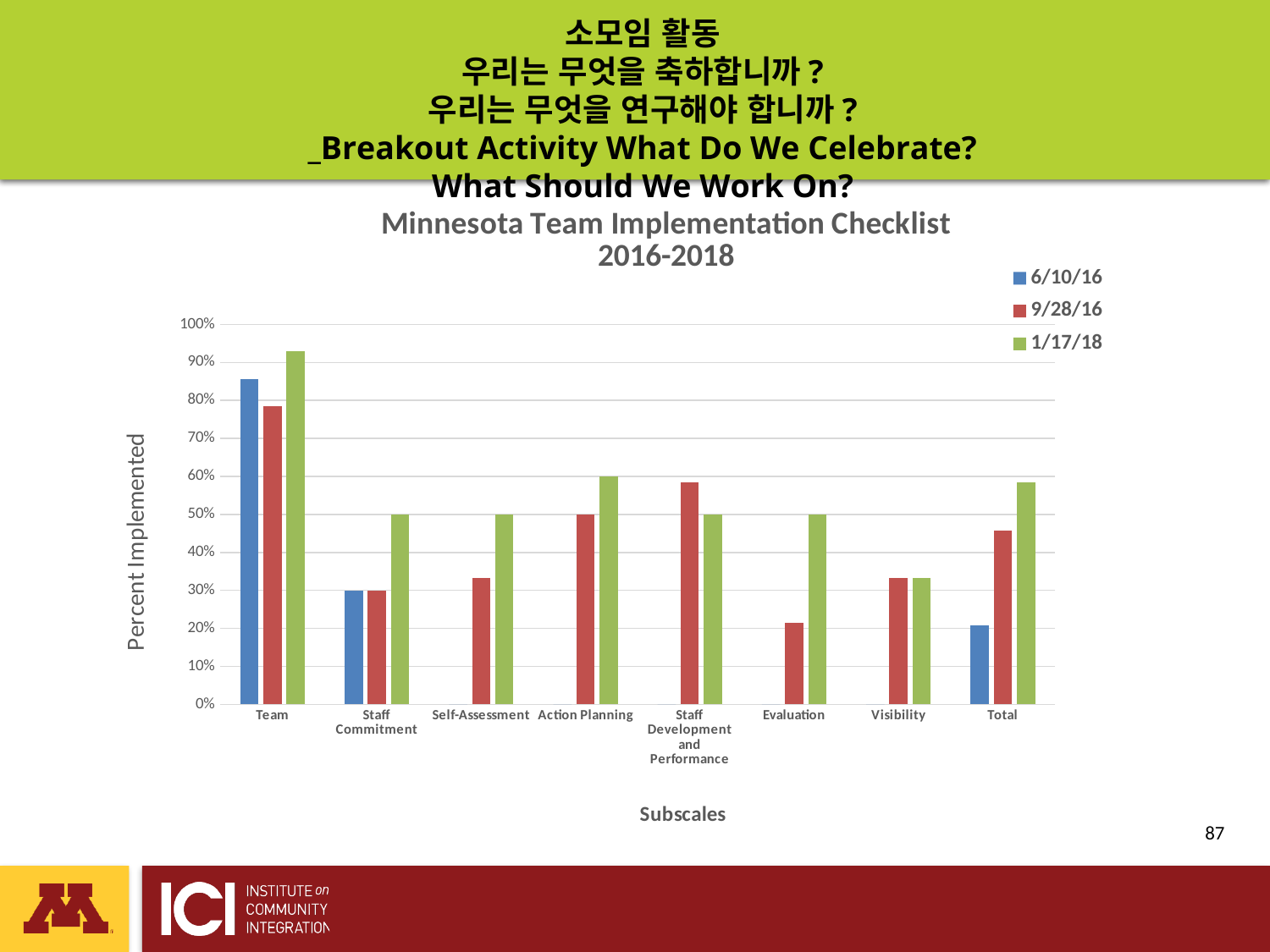

# 소모임 활동 우리는 무엇을 축하합니까? 우리는 무엇을 연구해야 합니까? _Breakout Activity What Do We Celebrate? What Should We Work On?

### Chart: Minnesota Team Implementation Checklist
2016-2018

| Category | 6/10/16 | 9/28/16 | 1/17/18 |
|---|---|---|---|
| Team | 0.8571428571428572 | 0.7857142857142856 | 0.9285714285714286 |
| Staff Commitment | 0.30000000000000004 | 0.30000000000000004 | 0.5 |
| Self-Assessment | 0.0 | 0.3333333333333333 | 0.5 |
| Action Planning | 0.0 | 0.5 | 0.6000000000000001 |
| Staff Development and Performance | 0.0 | 0.5833333333333334 | 0.5 |
| Evaluation | 0.0 | 0.21428571428571427 | 0.5 |
| Visibility | 0.0 | 0.3333333333333333 | 0.3333333333333333 |
| Total | 0.20833333333333337 | 0.45833333333333326 | 0.5833333333333334 |
                                                                                                                                                                                                                                                                     87